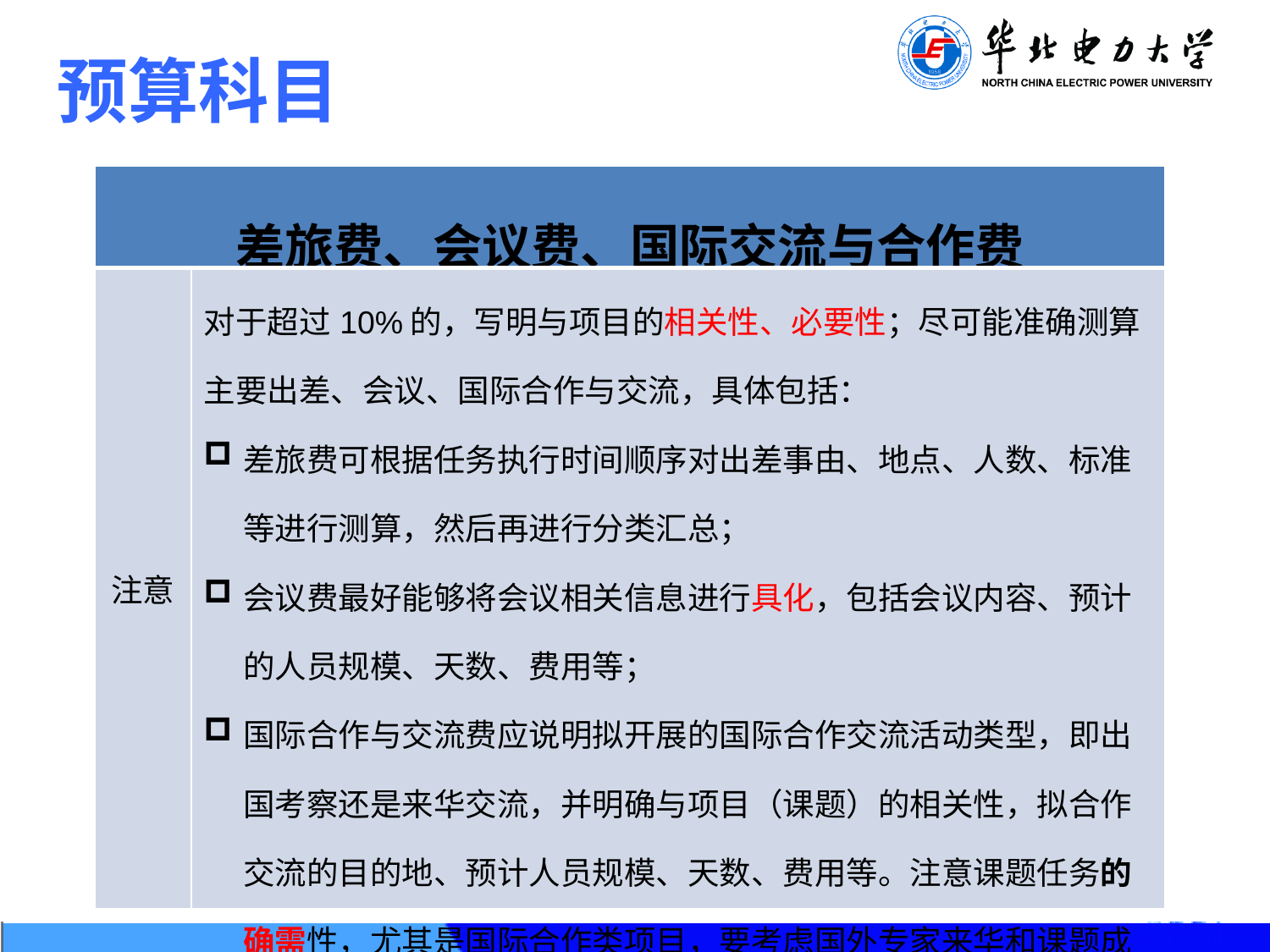

预算科目
| 差旅费、会议费、国际交流与合作费 |  |
| --- | --- |
| 注意 | 对于超过10%的，写明与项目的相关性、必要性；尽可能准确测算主要出差、会议、国际合作与交流，具体包括： 差旅费可根据任务执行时间顺序对出差事由、地点、人数、标准等进行测算，然后再进行分类汇总； 会议费最好能够将会议相关信息进行具化，包括会议内容、预计的人员规模、天数、费用等； 国际合作与交流费应说明拟开展的国际合作交流活动类型，即出国考察还是来华交流，并明确与项目（课题）的相关性，拟合作交流的目的地、预计人员规模、天数、费用等。注意课题任务的确需性，尤其是国际合作类项目，要考虑国外专家来华和课题成员出国交流的相关人数、周期和频率应据实编制，不宜过多。 |